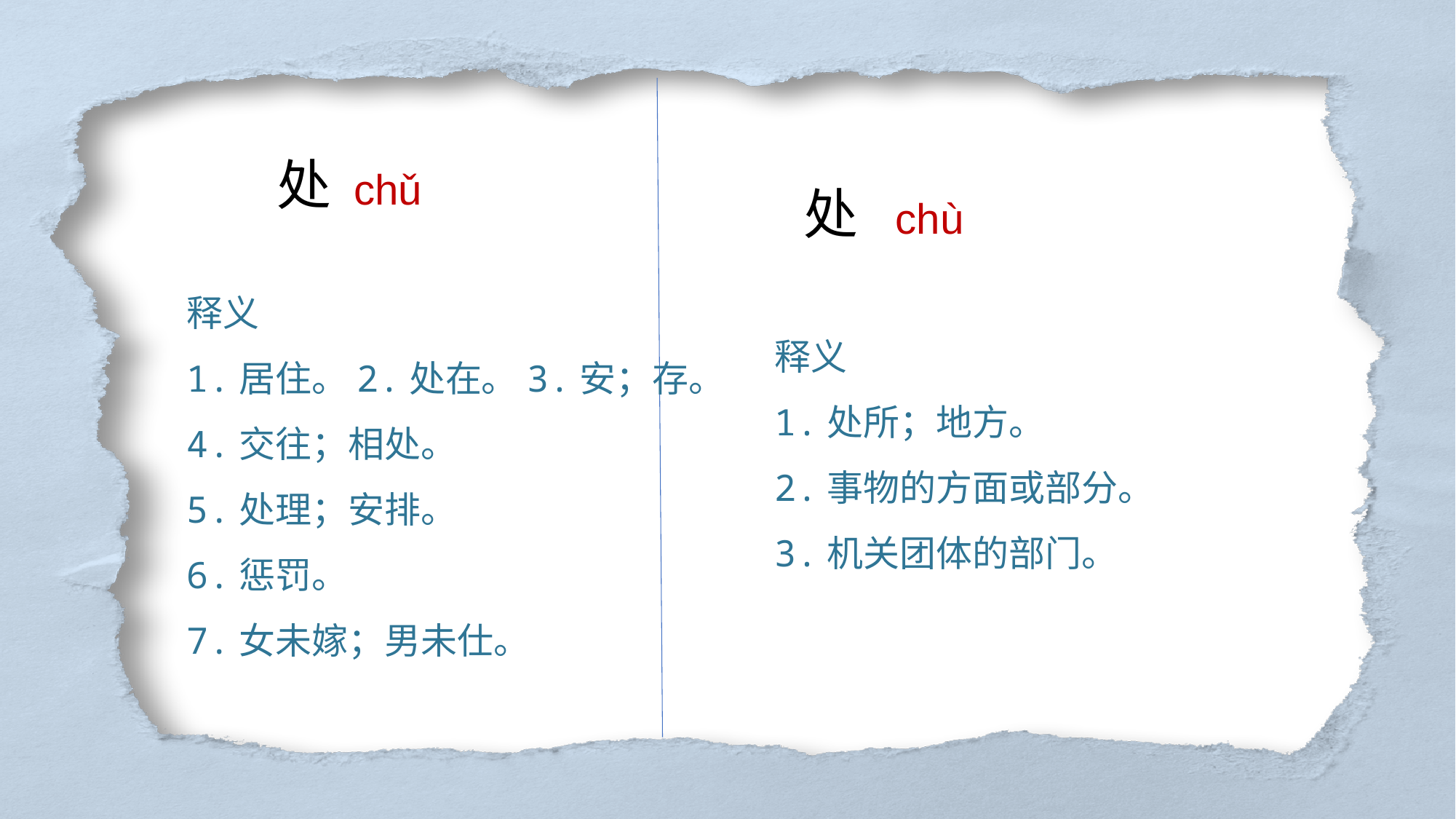

处  chù

 处 chǔ

释义
1.处所；地方。
2.事物的方面或部分。
3.机关团体的部门。

释义
1.居住。2.处在。3.安；存。
4.交往；相处。
5.处理；安排。
6.惩罚。
7.女未嫁；男未仕。